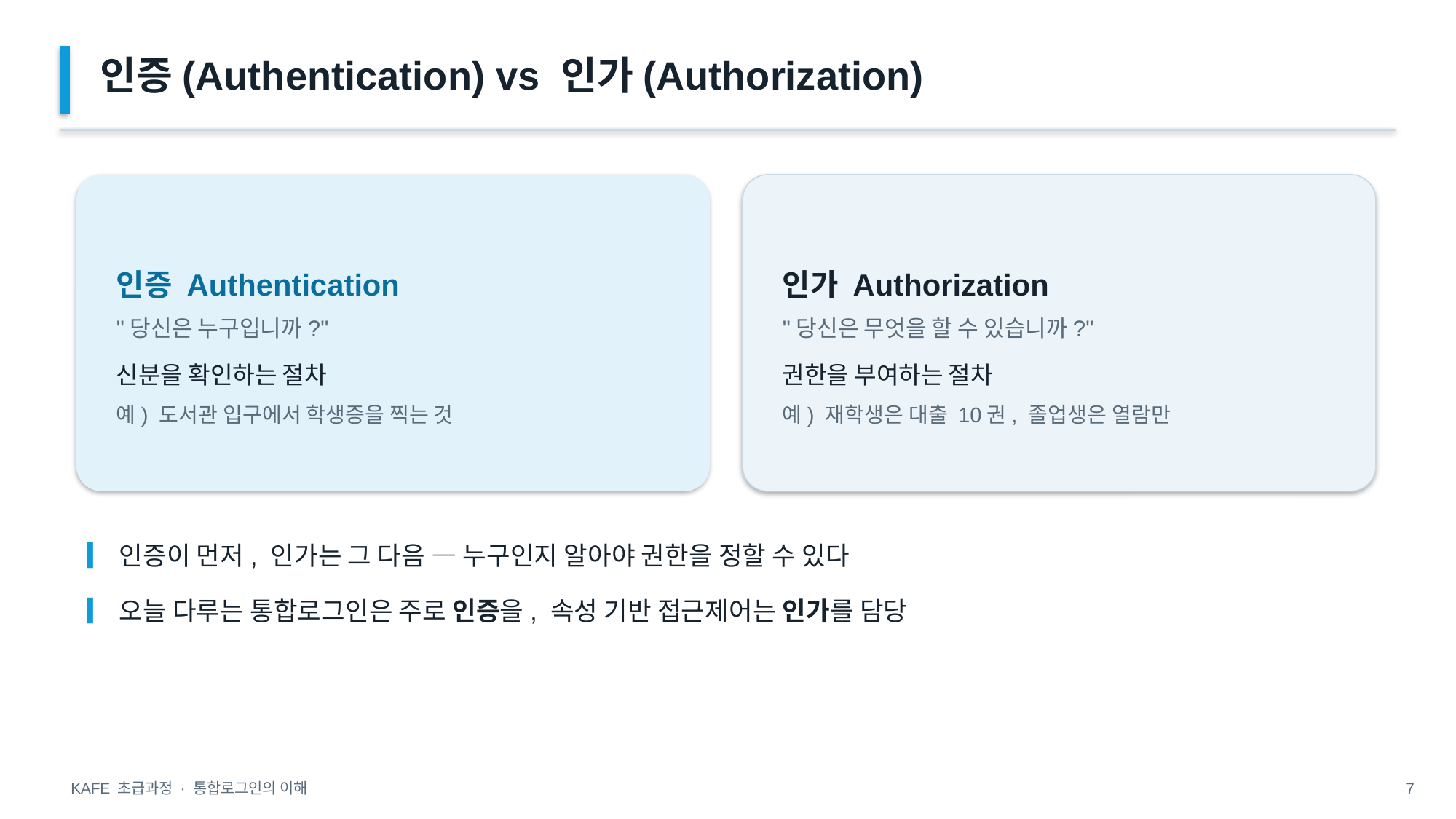

인증(Authentication) vs 인가(Authorization)

인증 Authentication
"당신은 누구입니까?"
신분을 확인하는 절차
예) 도서관 입구에서 학생증을 찍는 것
인가 Authorization
"당신은 무엇을 할 수 있습니까?"
권한을 부여하는 절차
예) 재학생은 대출 10권, 졸업생은 열람만
▎인증이 먼저, 인가는 그 다음 — 누구인지 알아야 권한을 정할 수 있다
▎오늘 다루는 통합로그인은 주로 인증을, 속성 기반 접근제어는 인가를 담당
KAFE 초급과정 · 통합로그인의 이해
7